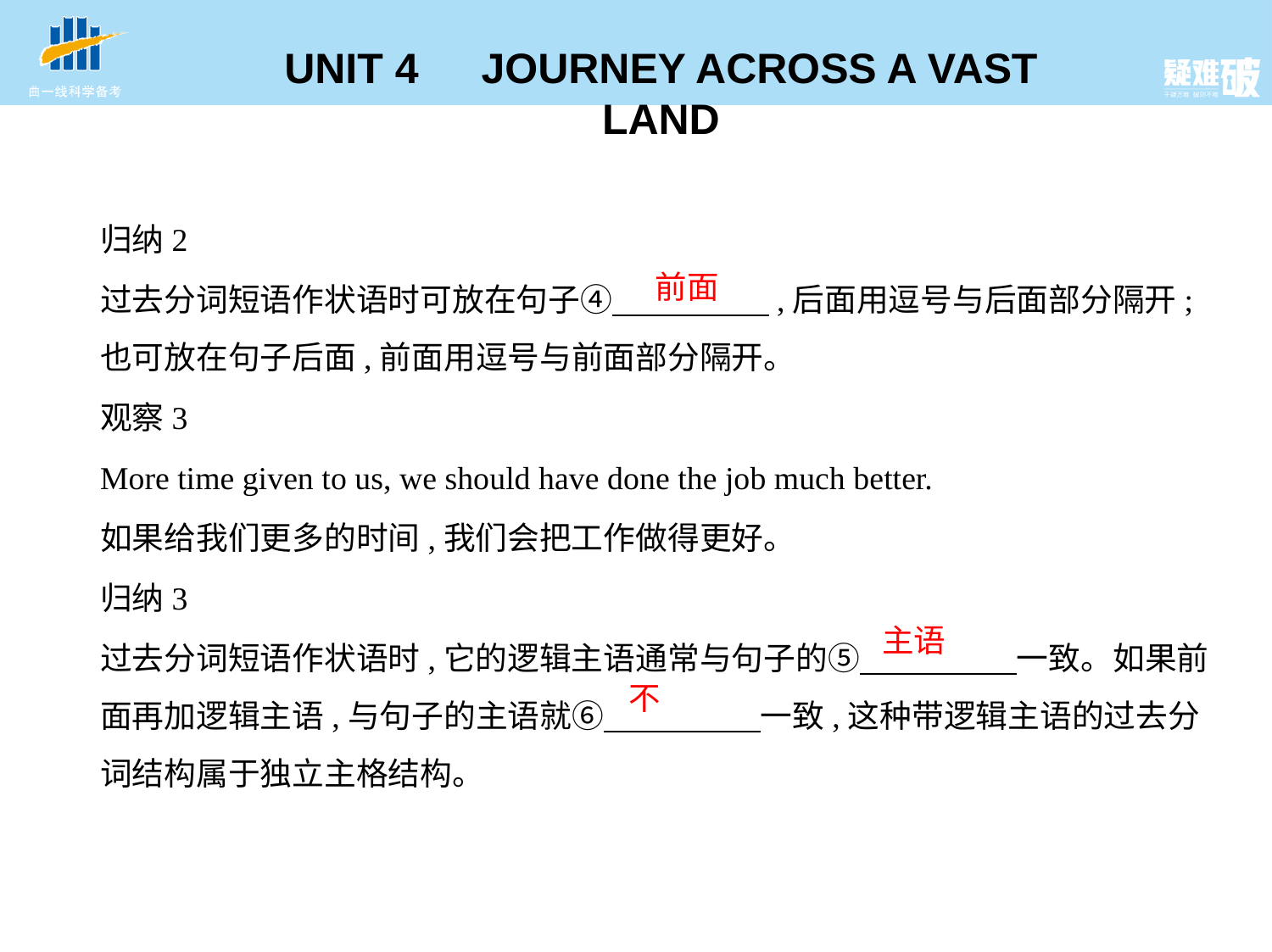

归纳2
过去分词短语作状语时可放在句子④　　　　    ,后面用逗号与后面部分隔开;
也可放在句子后面,前面用逗号与前面部分隔开。
观察3
More time given to us, we should have done the job much better.
如果给我们更多的时间,我们会把工作做得更好。
归纳3
过去分词短语作状语时,它的逻辑主语通常与句子的⑤　　　　    一致。如果前
面再加逻辑主语,与句子的主语就⑥　　　　    一致,这种带逻辑主语的过去分
词结构属于独立主格结构。
前面
主语
不